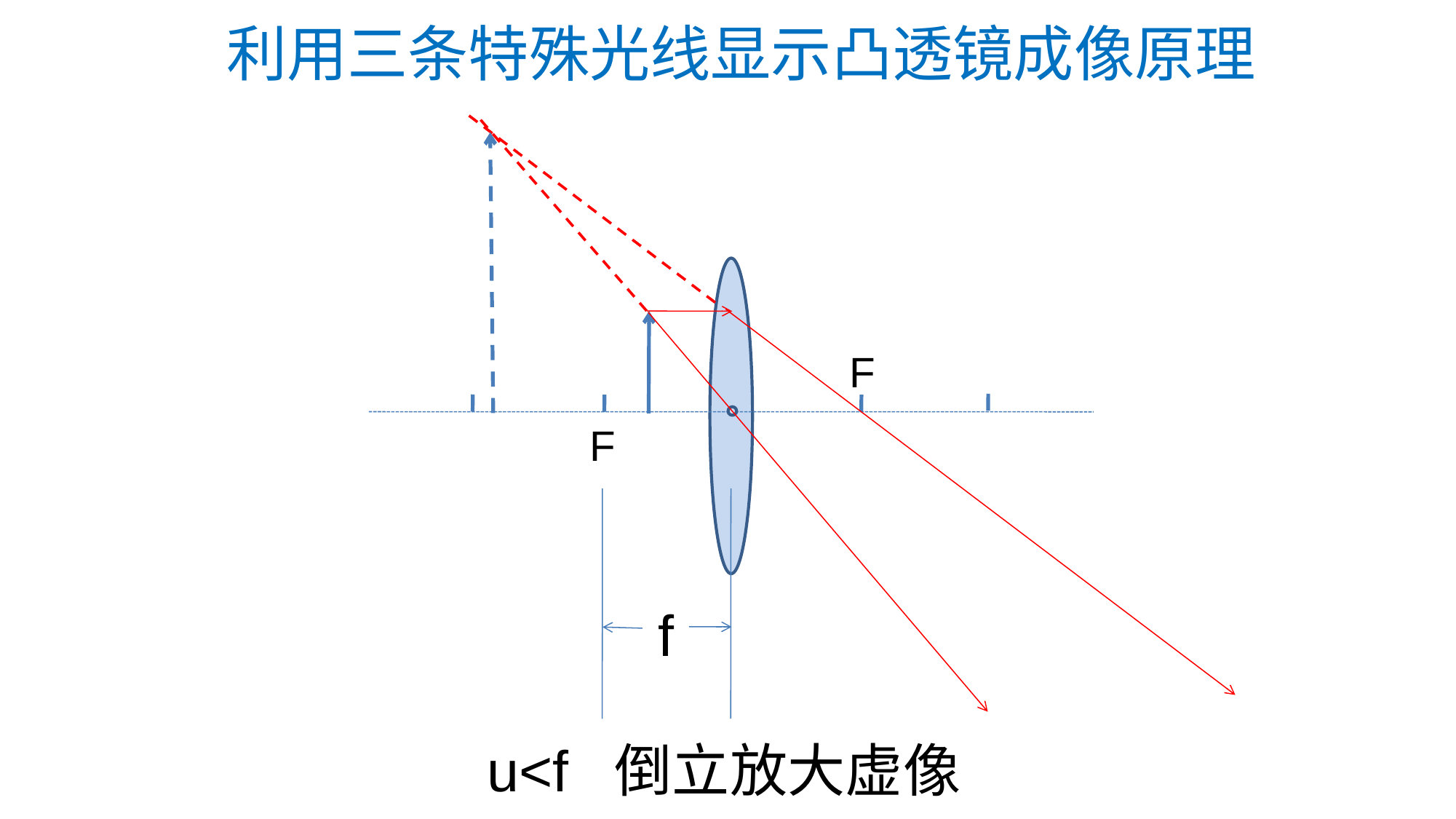

利用三条特殊光线显示凸透镜成像原理

F
f
F

u<f  倒立放大虚像
51